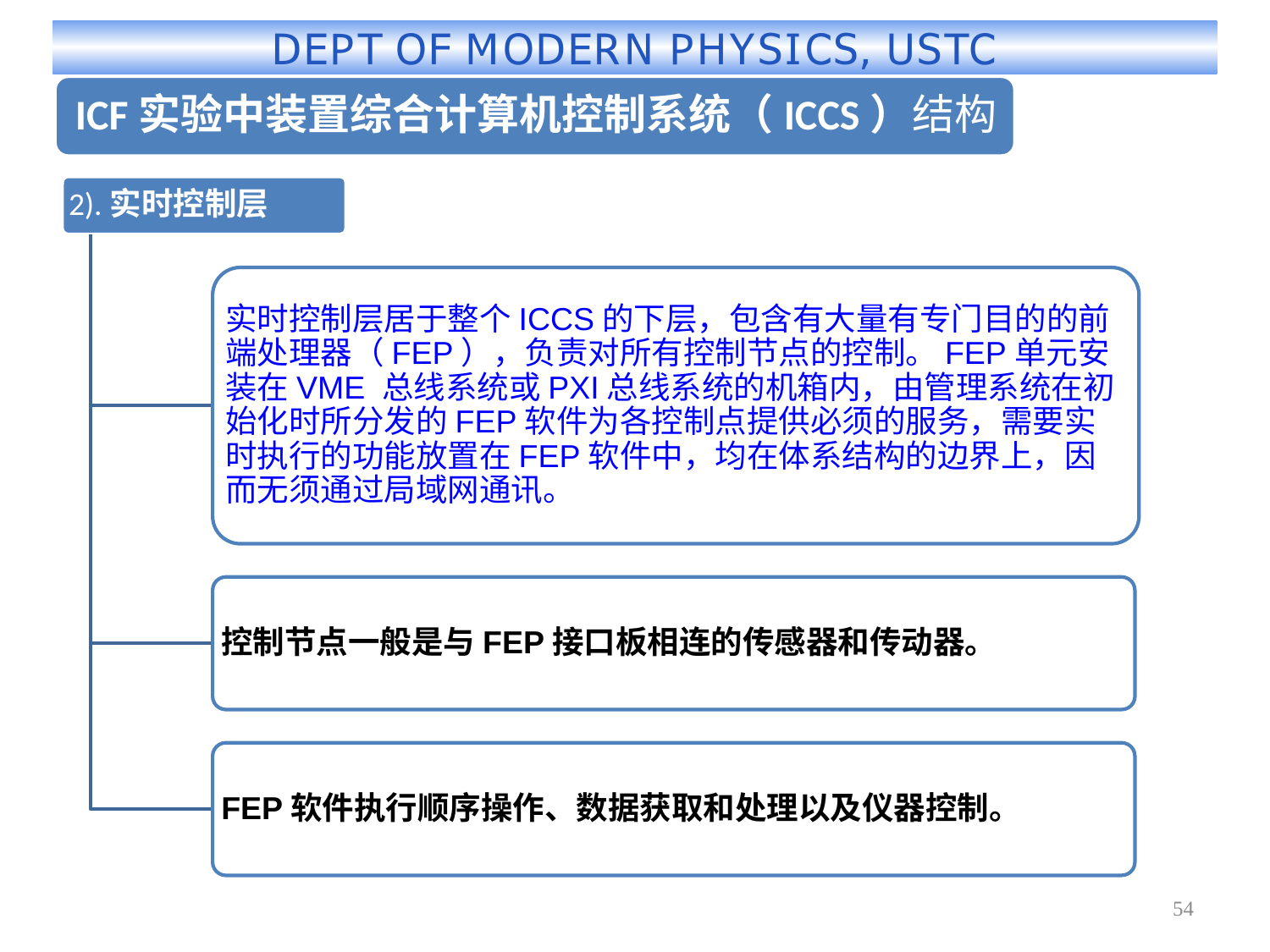

ICF实验中装置综合计算机控制系统（ICCS）结构
2).实时控制层
实时控制层居于整个ICCS的下层，包含有大量有专门目的的前端处理器（FEP），负责对所有控制节点的控制。FEP单元安装在VME 总线系统或PXI总线系统的机箱内，由管理系统在初始化时所分发的FEP软件为各控制点提供必须的服务，需要实时执行的功能放置在FEP软件中，均在体系结构的边界上，因而无须通过局域网通讯。
控制节点一般是与FEP接口板相连的传感器和传动器。
FEP软件执行顺序操作、数据获取和处理以及仪器控制。
54